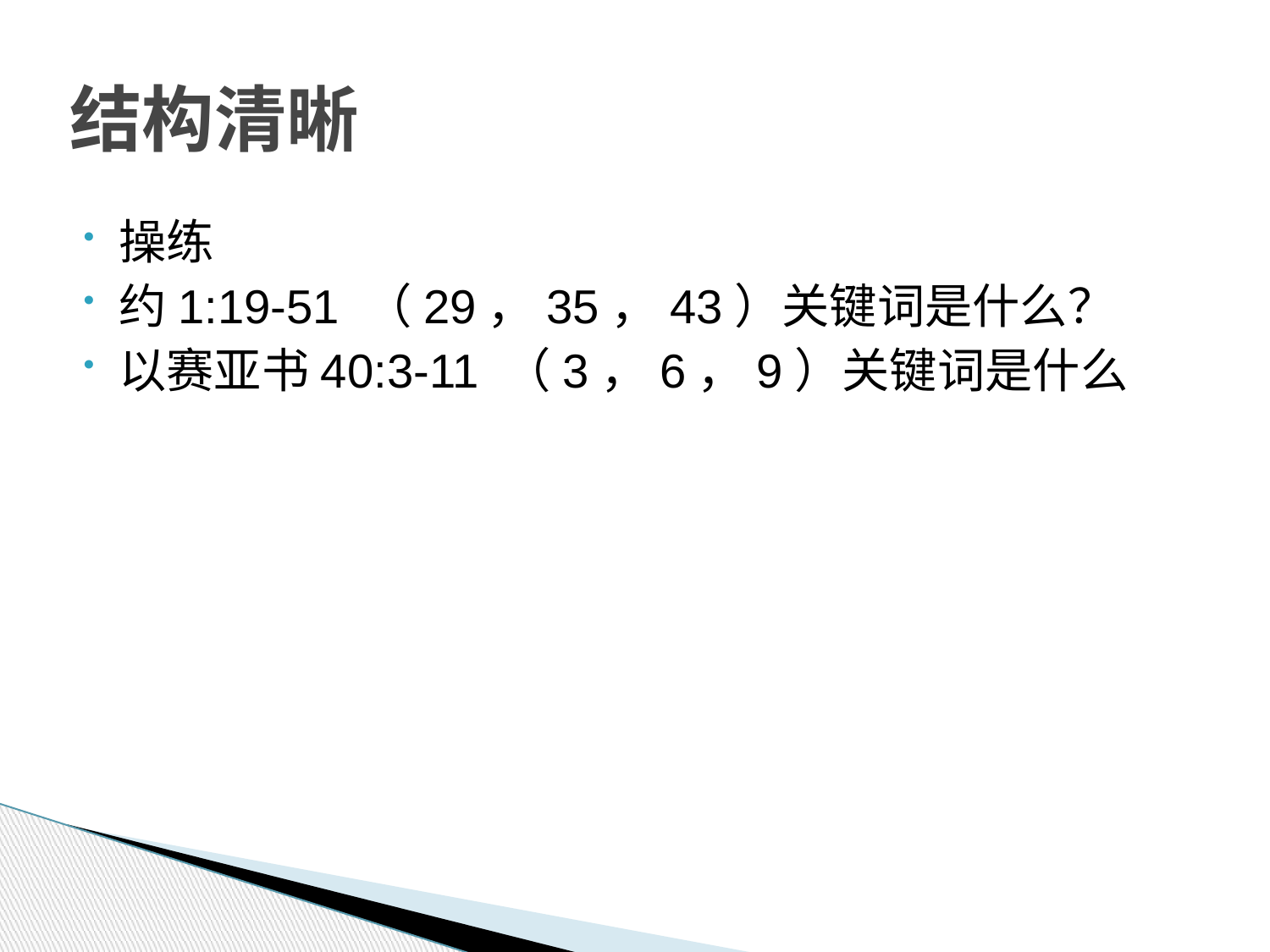

# 结构清晰
操练
约1:19-51 （29，35，43）关键词是什么？
以赛亚书40:3-11 （3，6，9）关键词是什么